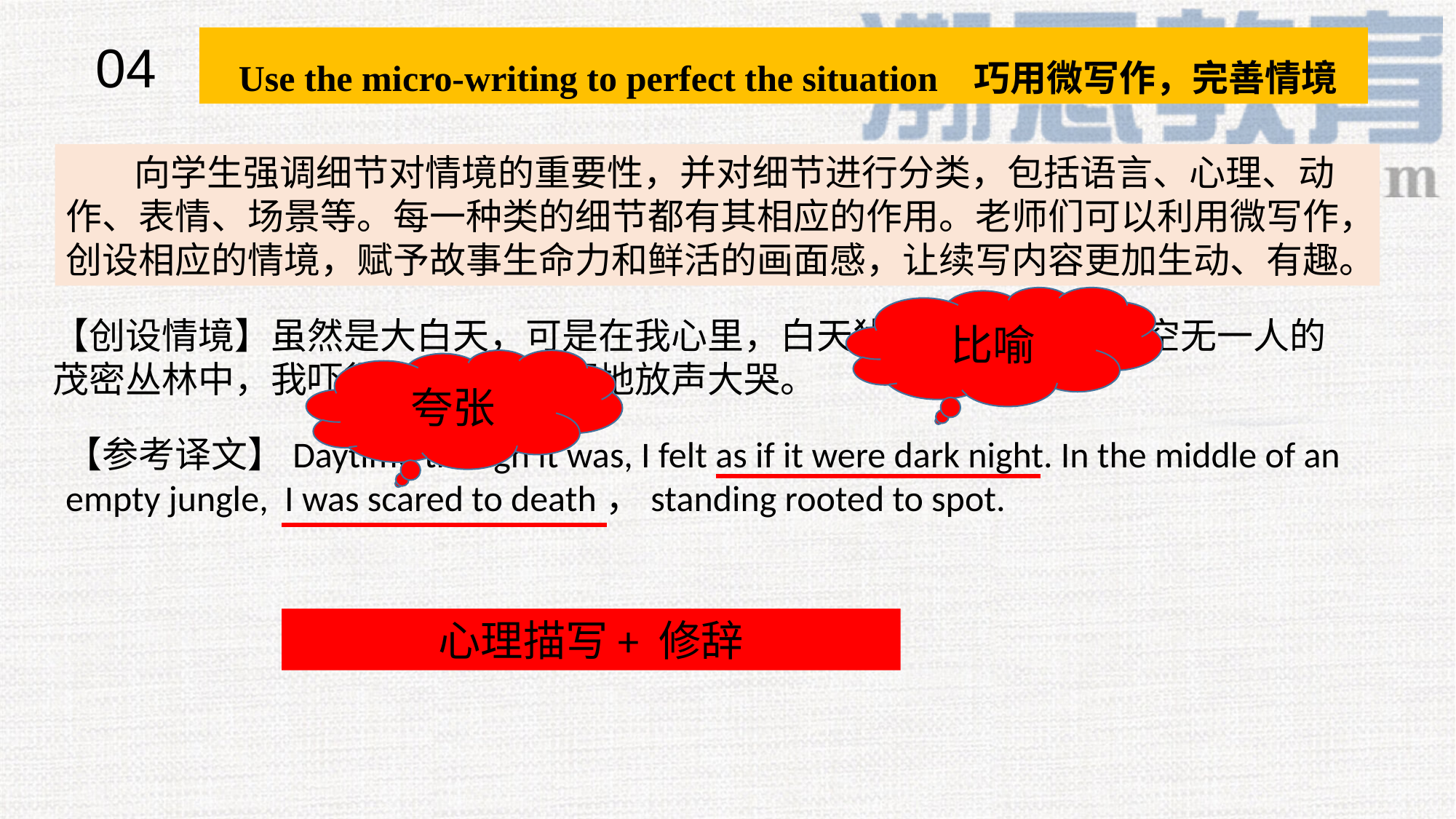

04
 Use the micro-writing to perfect the situation   巧用微写作，完善情境
         向学生强调细节对情境的重要性，并对细节进行分类，包括语言、心理、动作、表情、场景等。每一种类的细节都有其相应的作用。老师们可以利用微写作，创设相应的情境，赋予故事生命力和鲜活的画面感，让续写内容更加生动、有趣。
比喻
【创设情境】虽然是大白天，可是在我心里，白天犹如漆黑的夜。在空无一人的茂密丛林中，我吓得要死，呆在原地放声大哭。
夸张
【参考译文】Daytime though it was, I felt as if it were dark night. In the middle of an empty jungle,  I was scared to death，standing rooted to spot.
心理描写+ 修辞